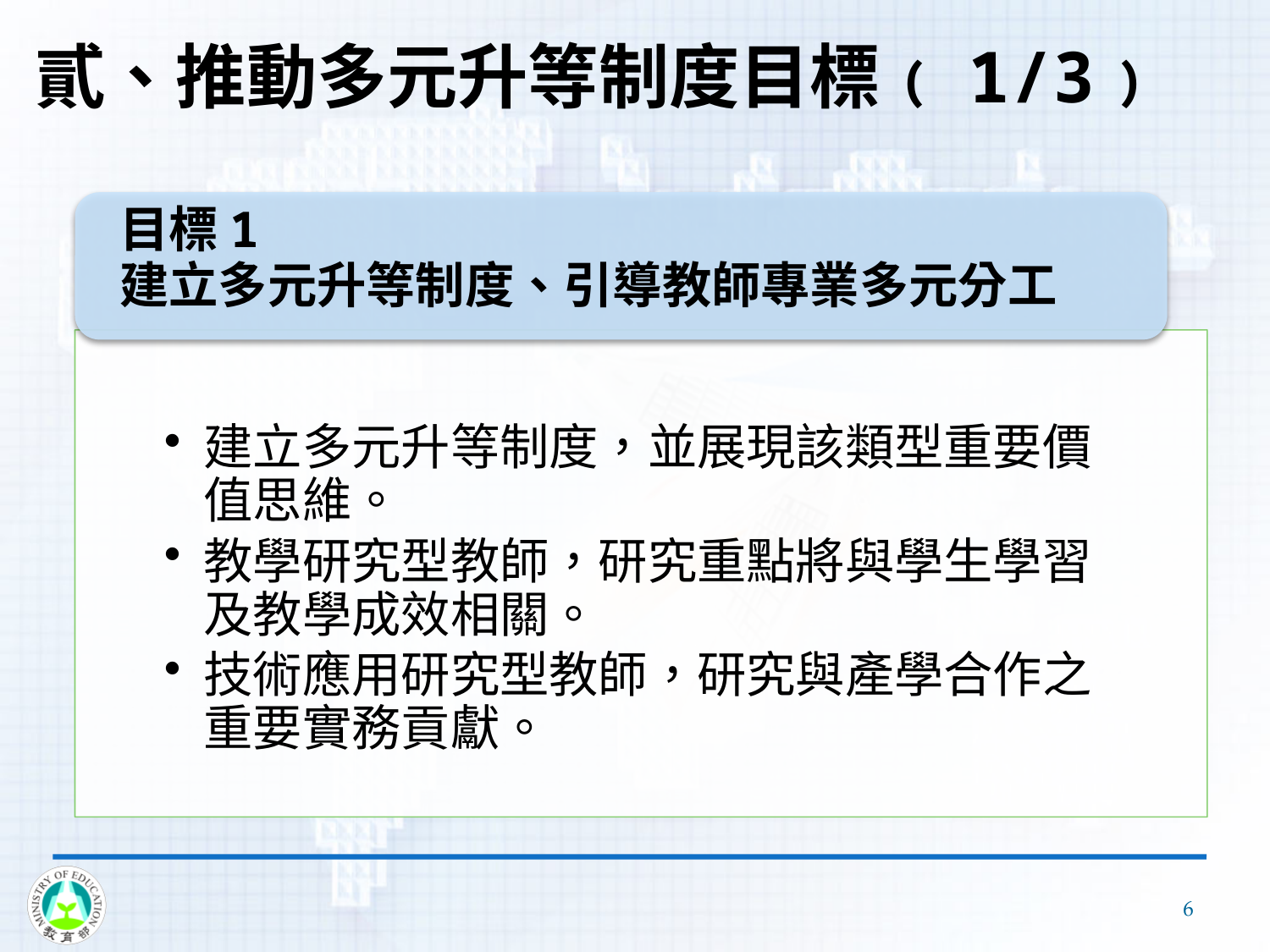

貳、推動多元升等制度目標﹙1/3﹚
建立多元升等制度，並展現該類型重要價值思維。
教學研究型教師，研究重點將與學生學習及教學成效相關。
技術應用研究型教師，研究與產學合作之重要實務貢獻。
目標1
建立多元升等制度、引導教師專業多元分工
6